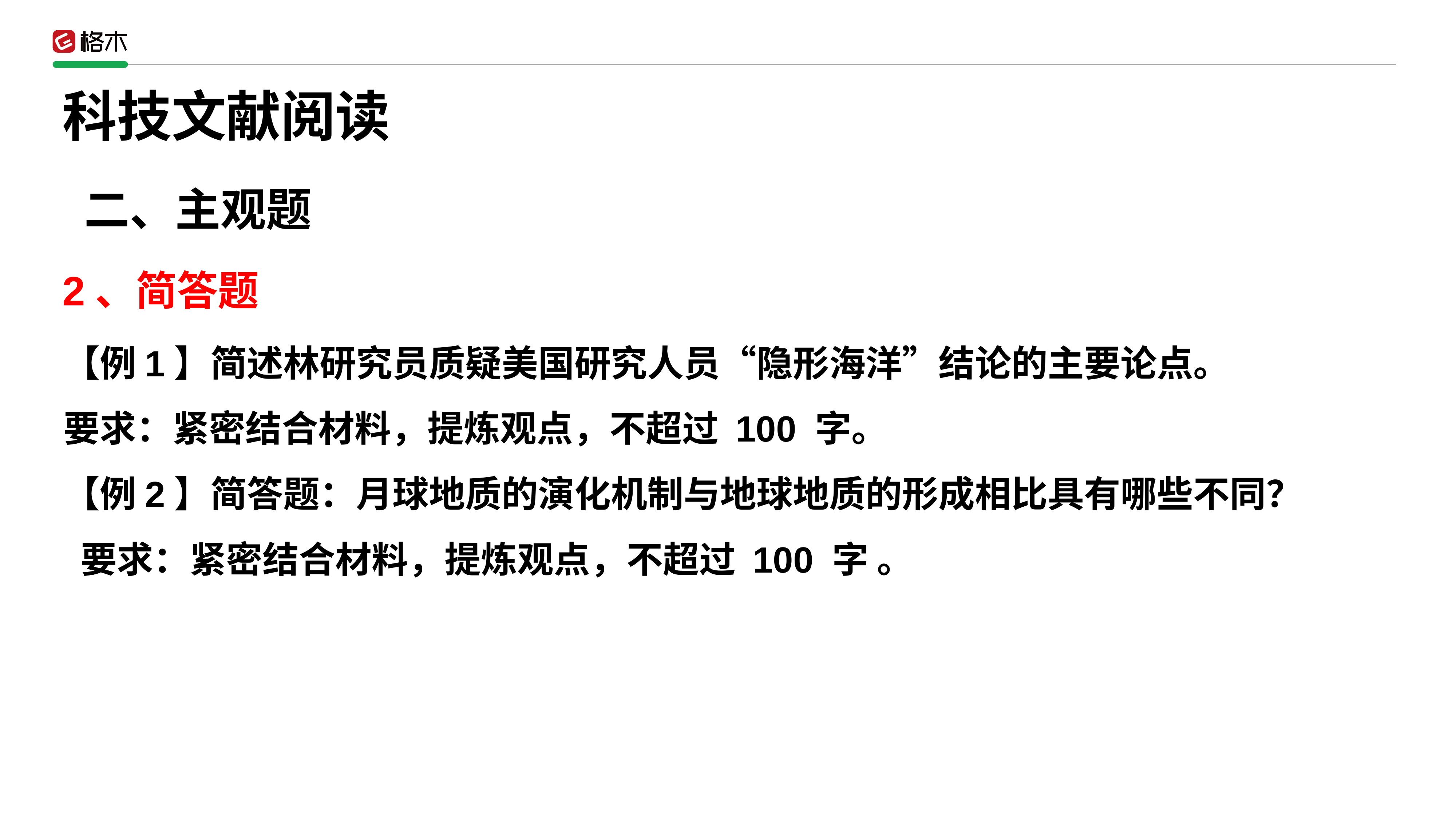

科技文献阅读
二、主观题
2、简答题
【例1】简述林研究员质疑美国研究人员“隐形海洋”结论的主要论点。
要求：紧密结合材料，提炼观点，不超过 100 字。
【例2】简答题：月球地质的演化机制与地球地质的形成相比具有哪些不同？
 要求：紧密结合材料，提炼观点，不超过 100 字 。